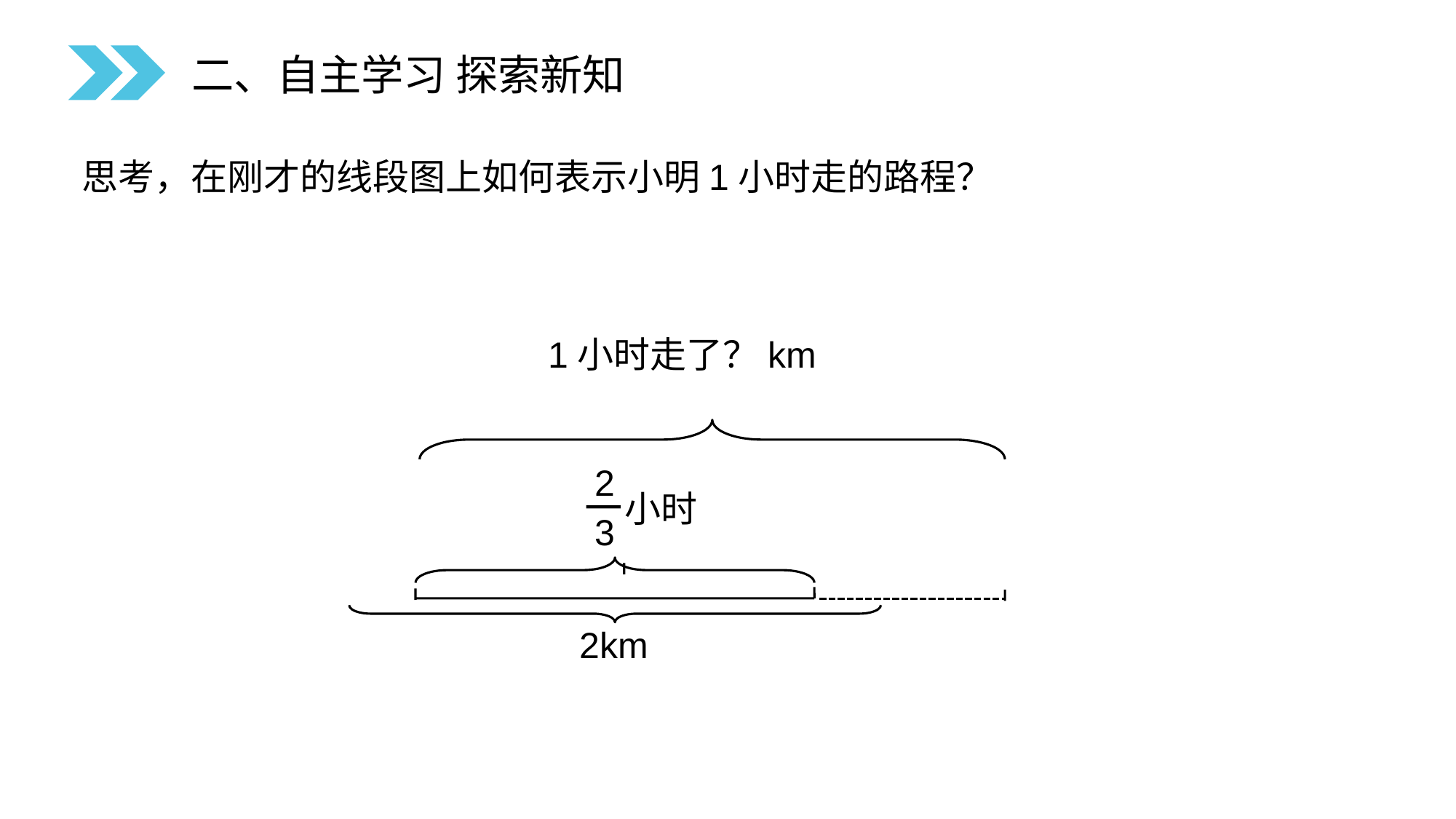

二、自主学习 探索新知
思考，在刚才的线段图上如何表示小明1小时走的路程？

1小时走了？km

2
3

小时

2km